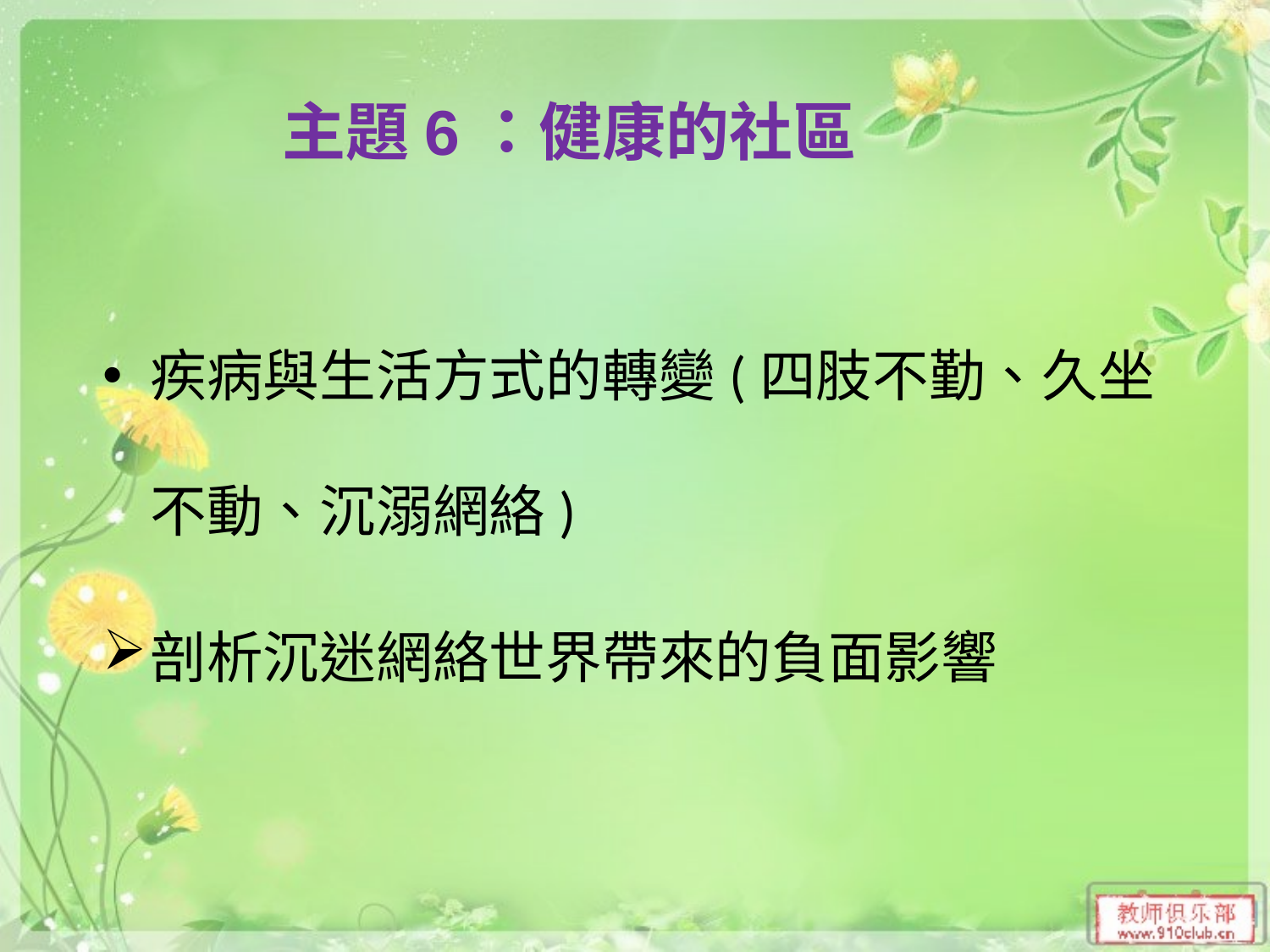

主題6：健康的社區
疾病與生活方式的轉變(四肢不勤、久坐不動、沉溺網絡)
剖析沉迷網絡世界帶來的負面影響